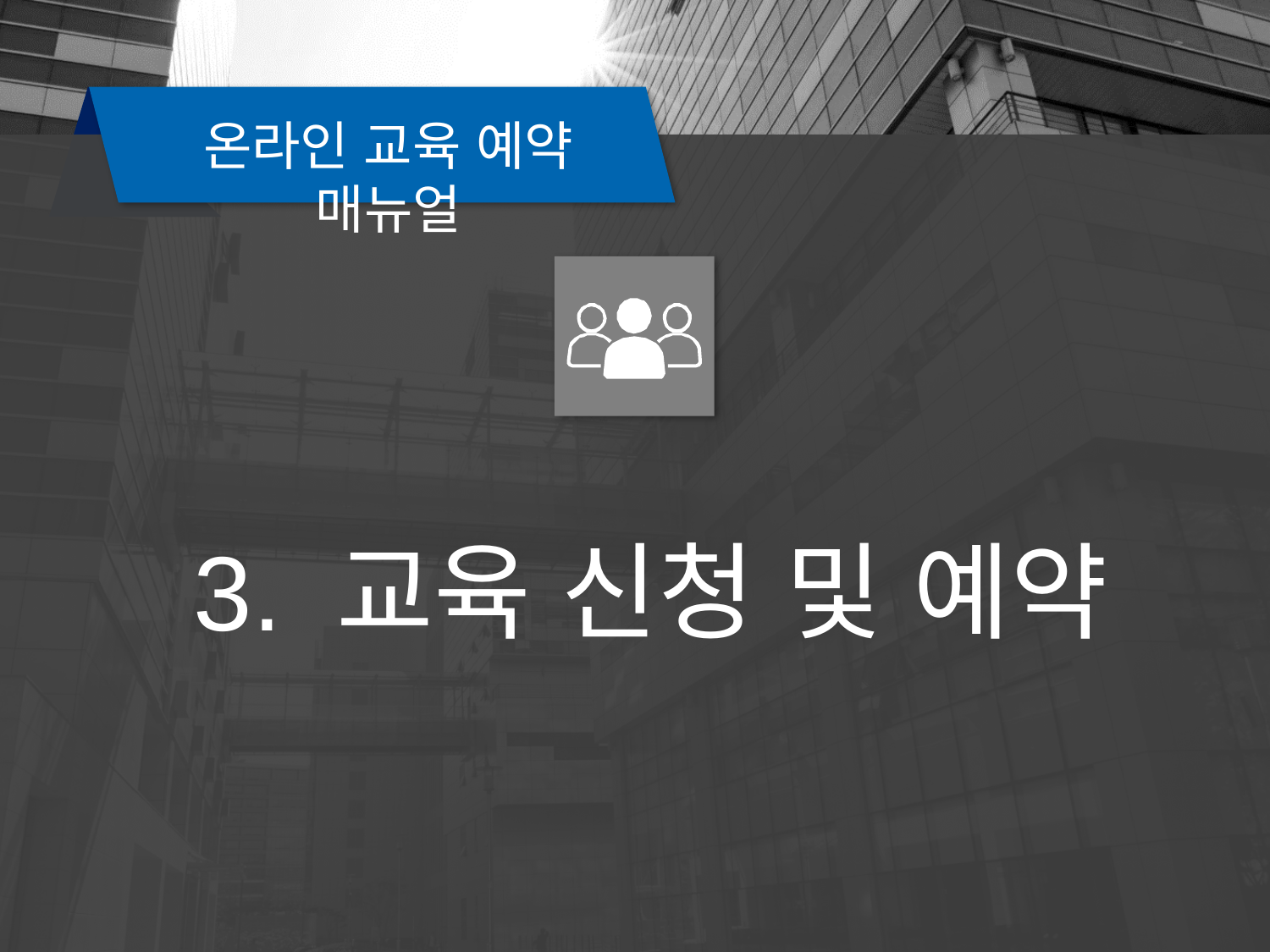

온라인 교육 예약 매뉴얼

 3. 교육 신청 및 예약